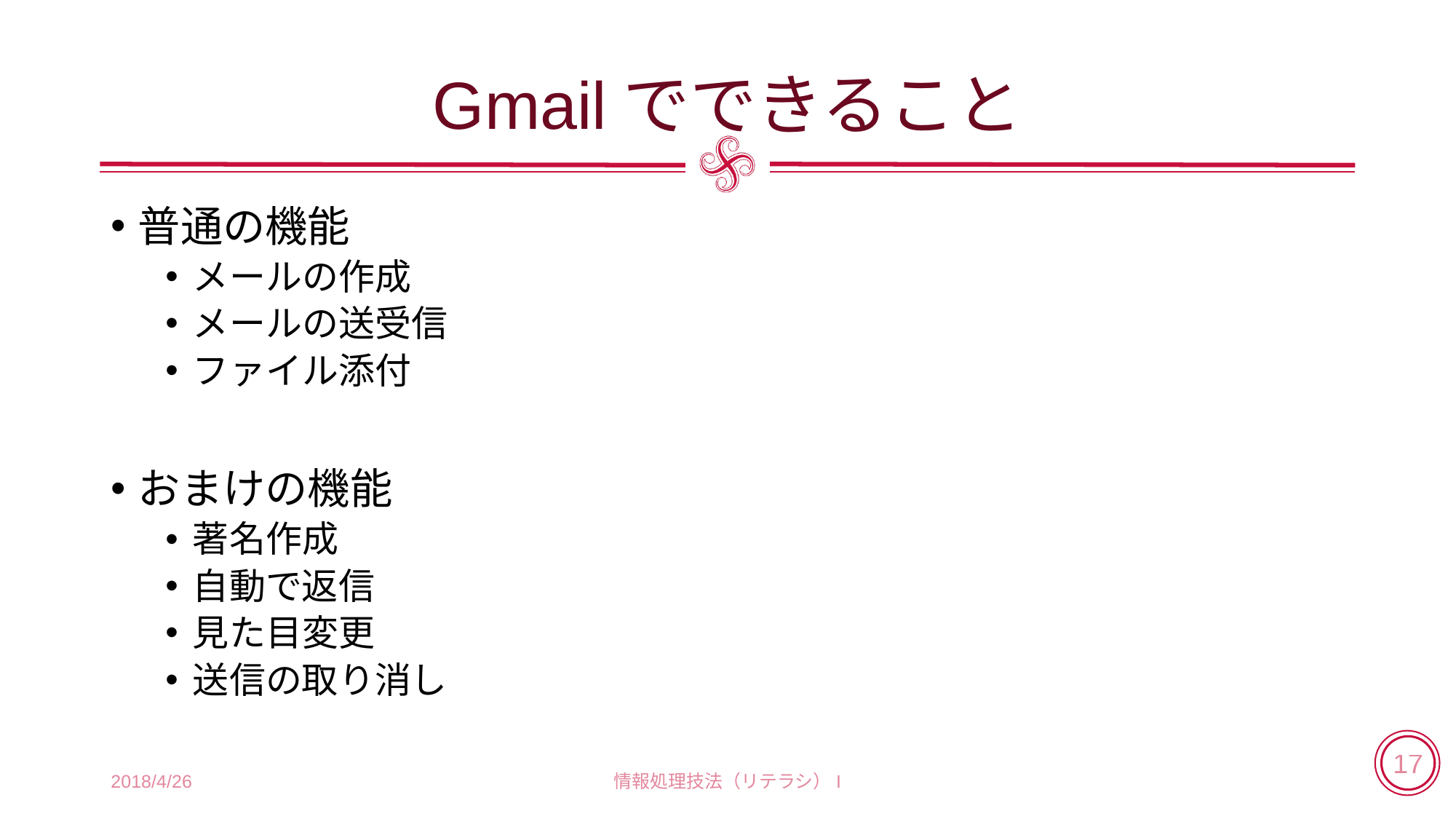

# Gmailでできること
普通の機能
メールの作成
メールの送受信
ファイル添付

おまけの機能
著名作成
自動で返信
見た目変更
送信の取り消し
2018/4/26
情報処理技法（リテラシ）I